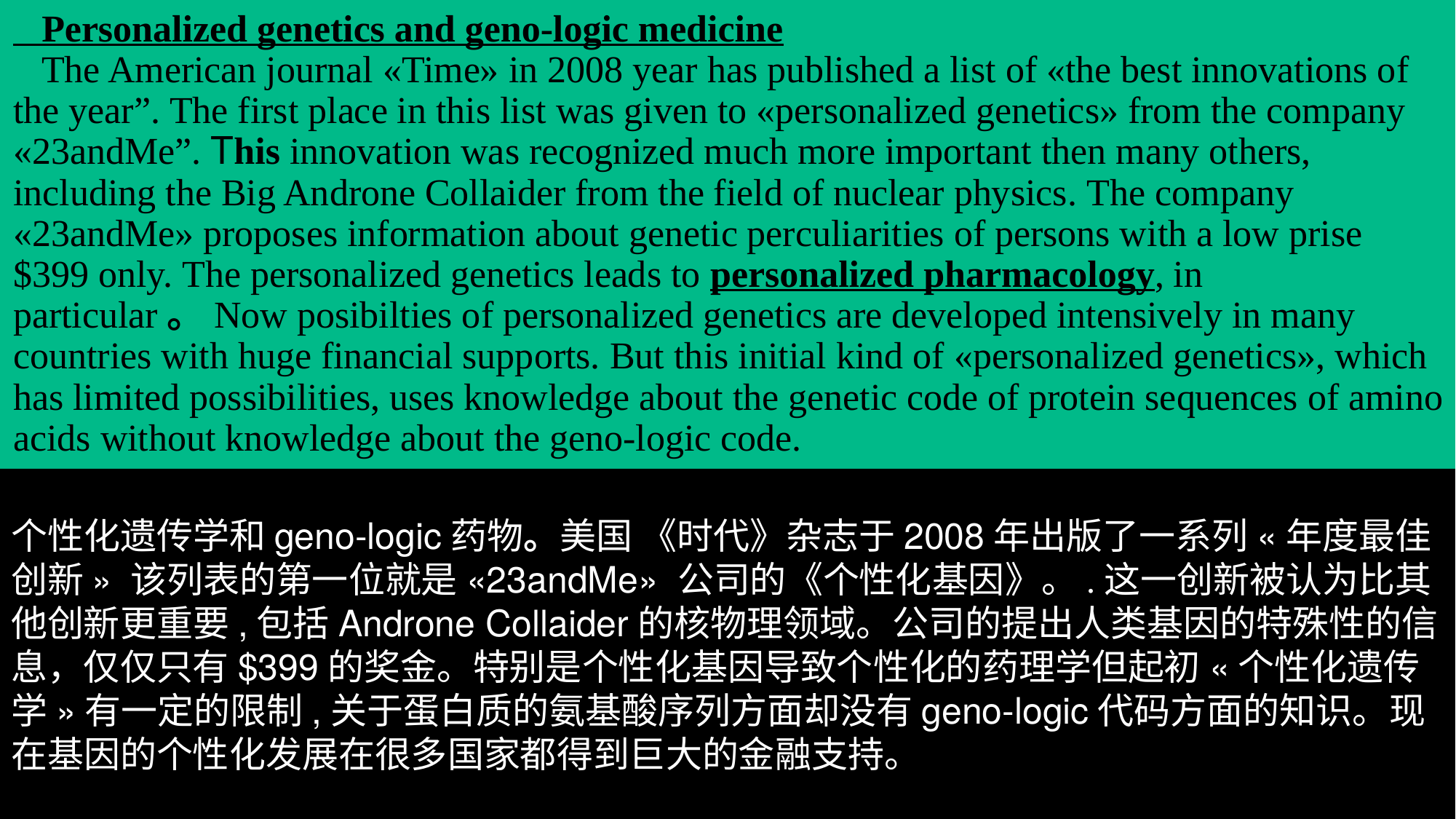

Personalized genetics and geno-logic medicine
   The American journal «Time» in 2008 year has published a list of «the best innovations of the year”. The first place in this list was given to «personalized genetics» from the company «23andMe”. This innovation was recognized much more important then many others, including the Big Androne Collaider from the field of nuclear physics. The company «23andMe» proposes information about genetic perculiarities of persons with a low prise $399 only. The personalized genetics leads to personalized pharmacology, in particular。Now posibilties of personalized genetics are developed intensively in many countries with huge financial supports. But this initial kind of «personalized genetics», which has limited possibilities, uses knowledge about the genetic code of protein sequences of amino acids without knowledge about the geno-logic code.
个性化遗传学和geno-logic药物。美国 《时代》杂志于2008年出版了一系列«年度最佳创新» 该列表的第一位就是«23andMe» 公司的《个性化基因》。.这一创新被认为比其他创新更重要,包括Androne Collaider的核物理领域。公司的提出人类基因的特殊性的信息，仅仅只有$399的奖金。特别是个性化基因导致个性化的药理学但起初«个性化遗传学»有一定的限制,关于蛋白质的氨基酸序列方面却没有geno-logic代码方面的知识。现在基因的个性化发展在很多国家都得到巨大的金融支持。